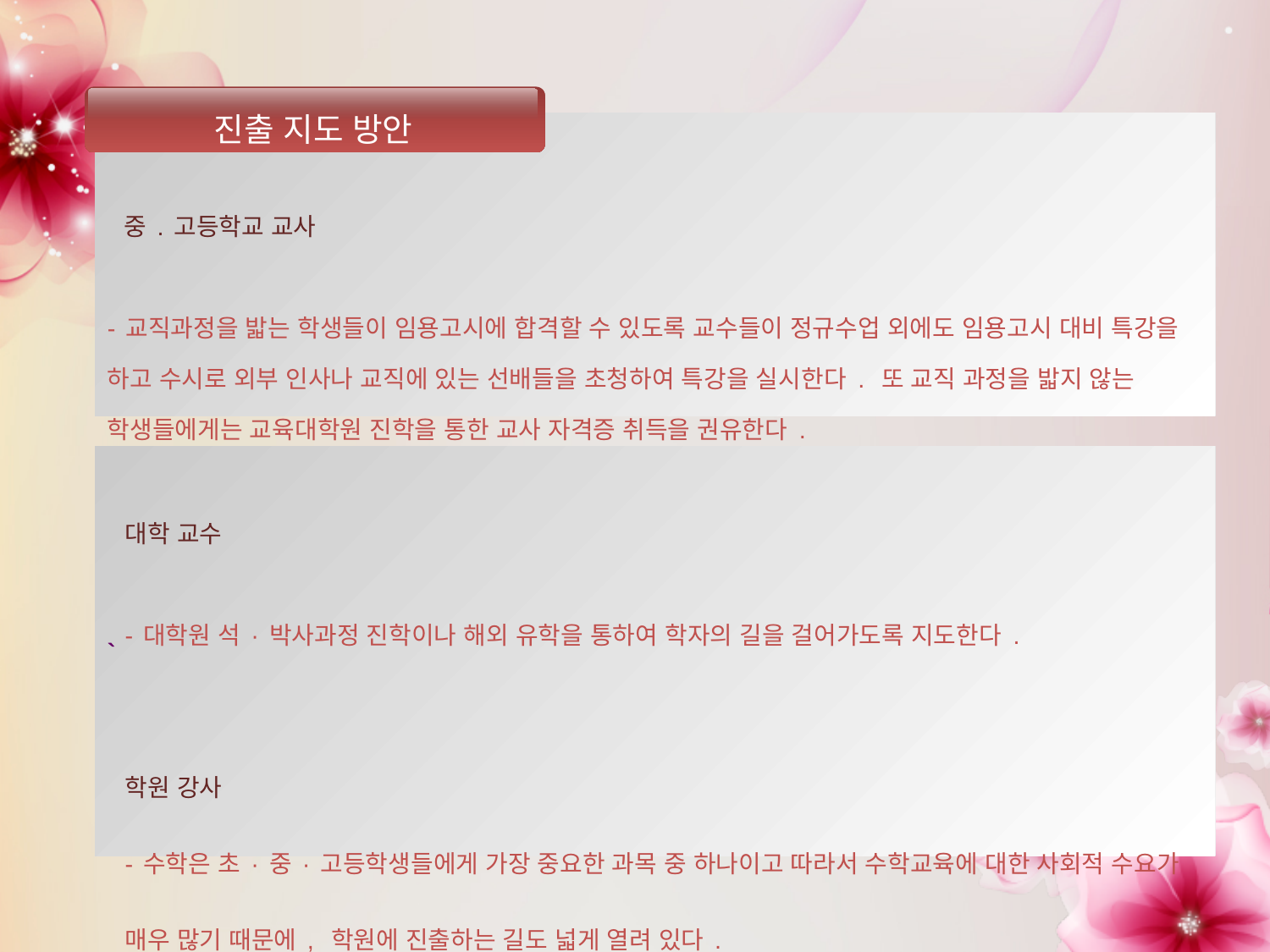

진출 지도 방안

 중.고등학교 교사

-교직과정을 밟는 학생들이 임용고시에 합격할 수 있도록 교수들이 정규수업 외에도 임용고시 대비 특강을 하고 수시로 외부 인사나 교직에 있는 선배들을 초청하여 특강을 실시한다. 또 교직 과정을 밟지 않는 학생들에게는 교육대학원 진학을 통한 교사 자격증 취득을 권유한다.
`
대학 교수

-대학원 석·박사과정 진학이나 해외 유학을 통하여 학자의 길을 걸어가도록 지도한다.

학원 강사
-수학은 초·중·고등학생들에게 가장 중요한 과목 중 하나이고 따라서 수학교육에 대한 사회적 수요가 매우 많기 때문에, 학원에 진출하는 길도 넓게 열려 있다.